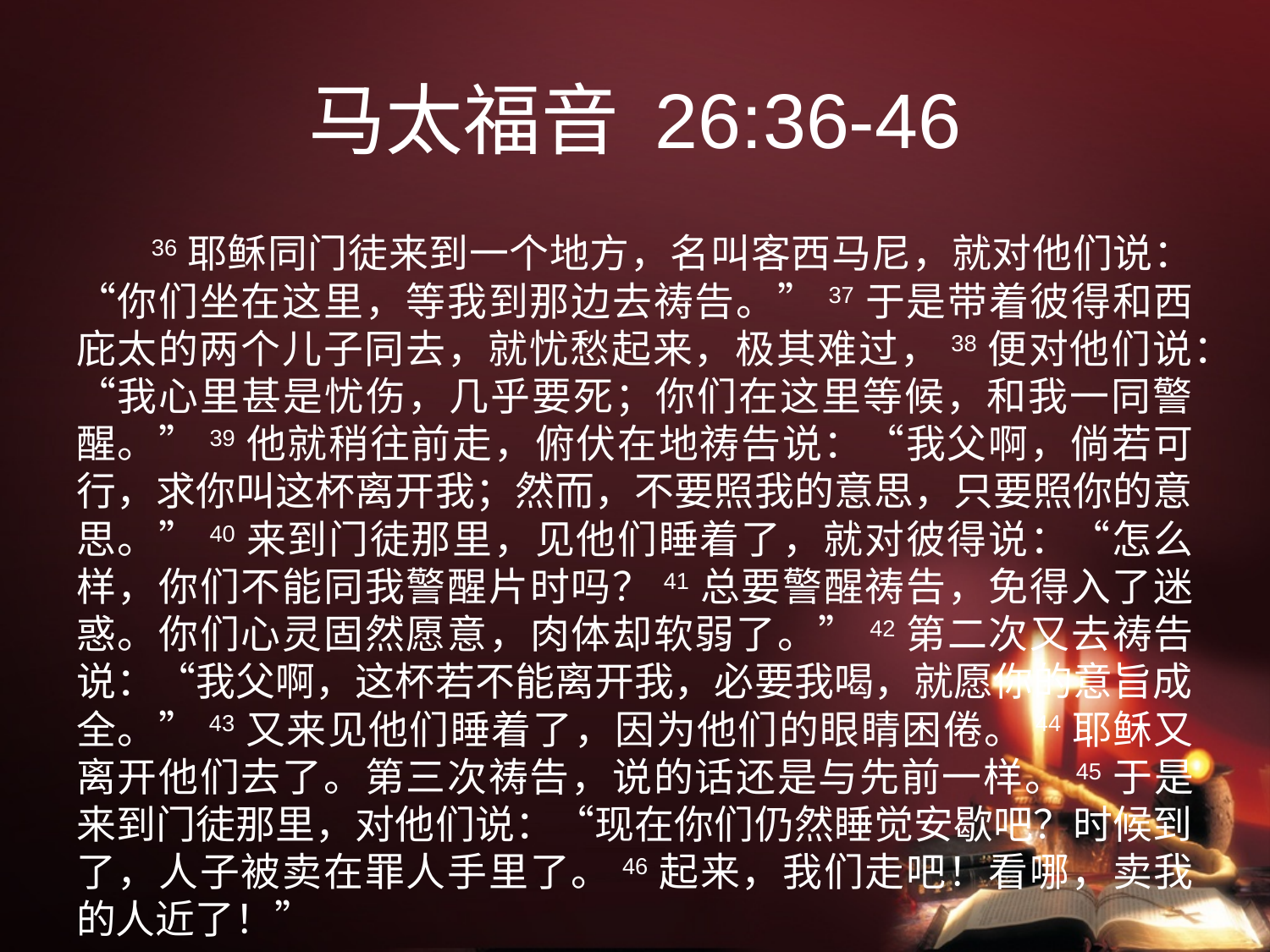

# 马太福音 26:36-46
           36耶稣同门徒来到一个地方，名叫客西马尼，就对他们说：“你们坐在这里，等我到那边去祷告。”37于是带着彼得和西庇太的两个儿子同去，就忧愁起来，极其难过，38便对他们说：“我心里甚是忧伤，几乎要死；你们在这里等候，和我一同警醒。”39他就稍往前走，俯伏在地祷告说：“我父啊，倘若可行，求你叫这杯离开我；然而，不要照我的意思，只要照你的意思。”40来到门徒那里，见他们睡着了，就对彼得说：“怎么样，你们不能同我警醒片时吗？41总要警醒祷告，免得入了迷惑。你们心灵固然愿意，肉体却软弱了。”42第二次又去祷告说：“我父啊，这杯若不能离开我，必要我喝，就愿你的意旨成全。”43又来见他们睡着了，因为他们的眼睛困倦。44耶稣又离开他们去了。第三次祷告，说的话还是与先前一样。45于是来到门徒那里，对他们说：“现在你们仍然睡觉安歇吧？时候到了，人子被卖在罪人手里了。46起来，我们走吧！看哪，卖我的人近了！”